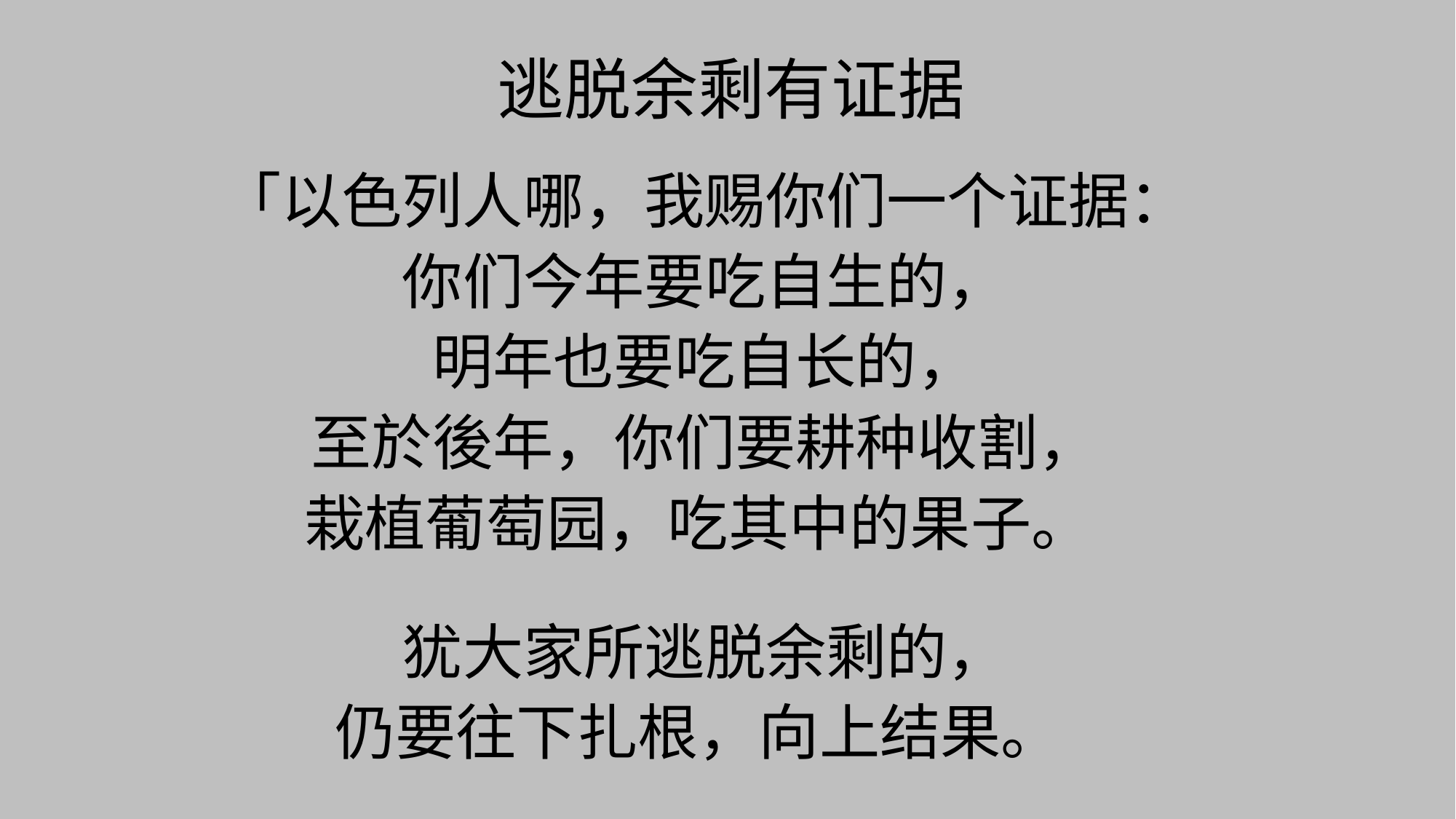

# 逃脱余剩有证据
「以色列人哪，我赐你们一个证据：
你们今年要吃自生的，
明年也要吃自长的，
至於後年，你们要耕种收割，
栽植葡萄园，吃其中的果子。

犹大家所逃脱余剩的，
仍要往下扎根，向上结果。